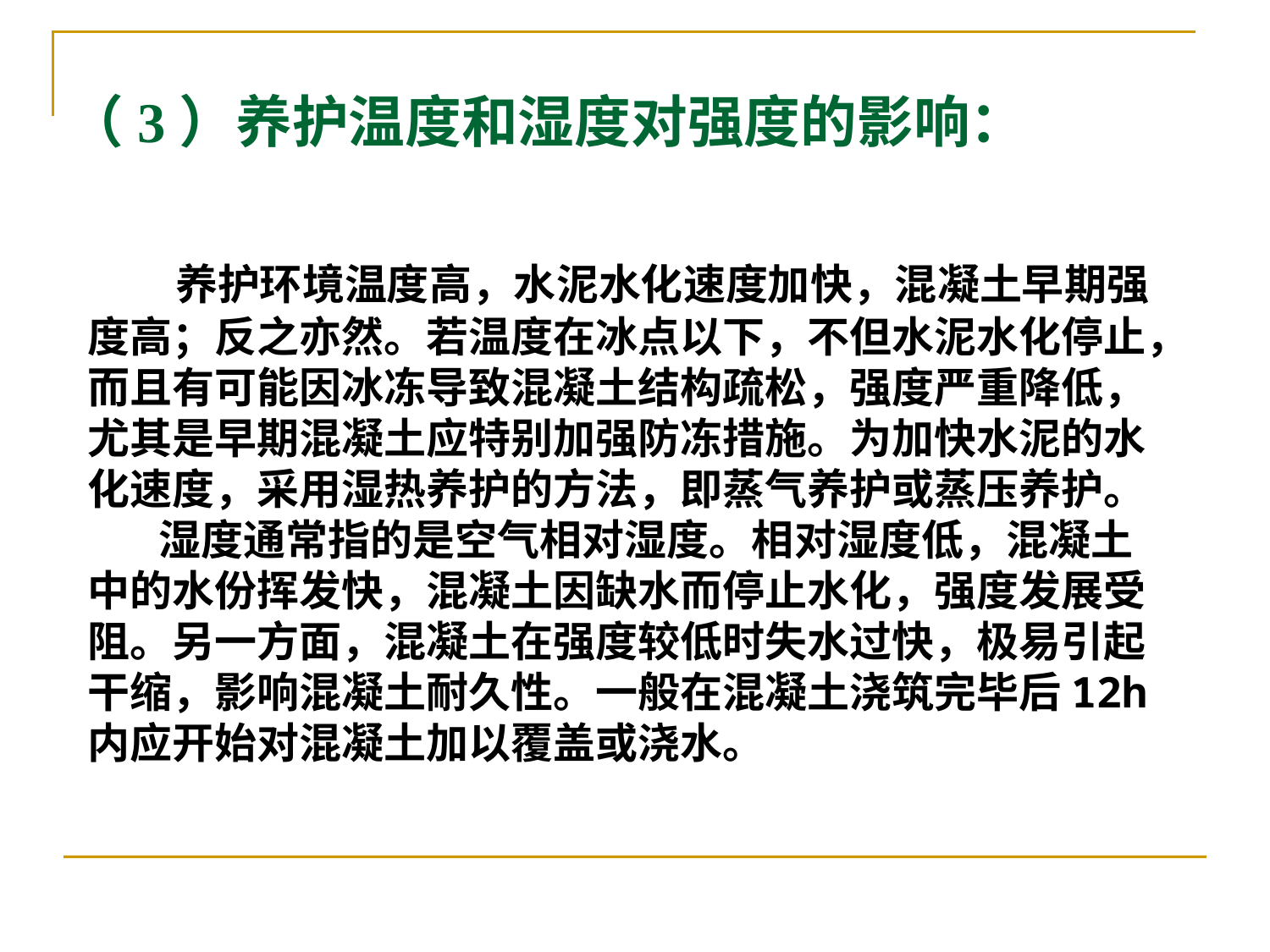

（3）养护温度和湿度对强度的影响：
   养护环境温度高，水泥水化速度加快，混凝土早期强度高；反之亦然。若温度在冰点以下，不但水泥水化停止，而且有可能因冰冻导致混凝土结构疏松，强度严重降低，尤其是早期混凝土应特别加强防冻措施。为加快水泥的水化速度，采用湿热养护的方法，即蒸气养护或蒸压养护。
  湿度通常指的是空气相对湿度。相对湿度低，混凝土中的水份挥发快，混凝土因缺水而停止水化，强度发展受阻。另一方面，混凝土在强度较低时失水过快，极易引起干缩，影响混凝土耐久性。一般在混凝土浇筑完毕后12h内应开始对混凝土加以覆盖或浇水。